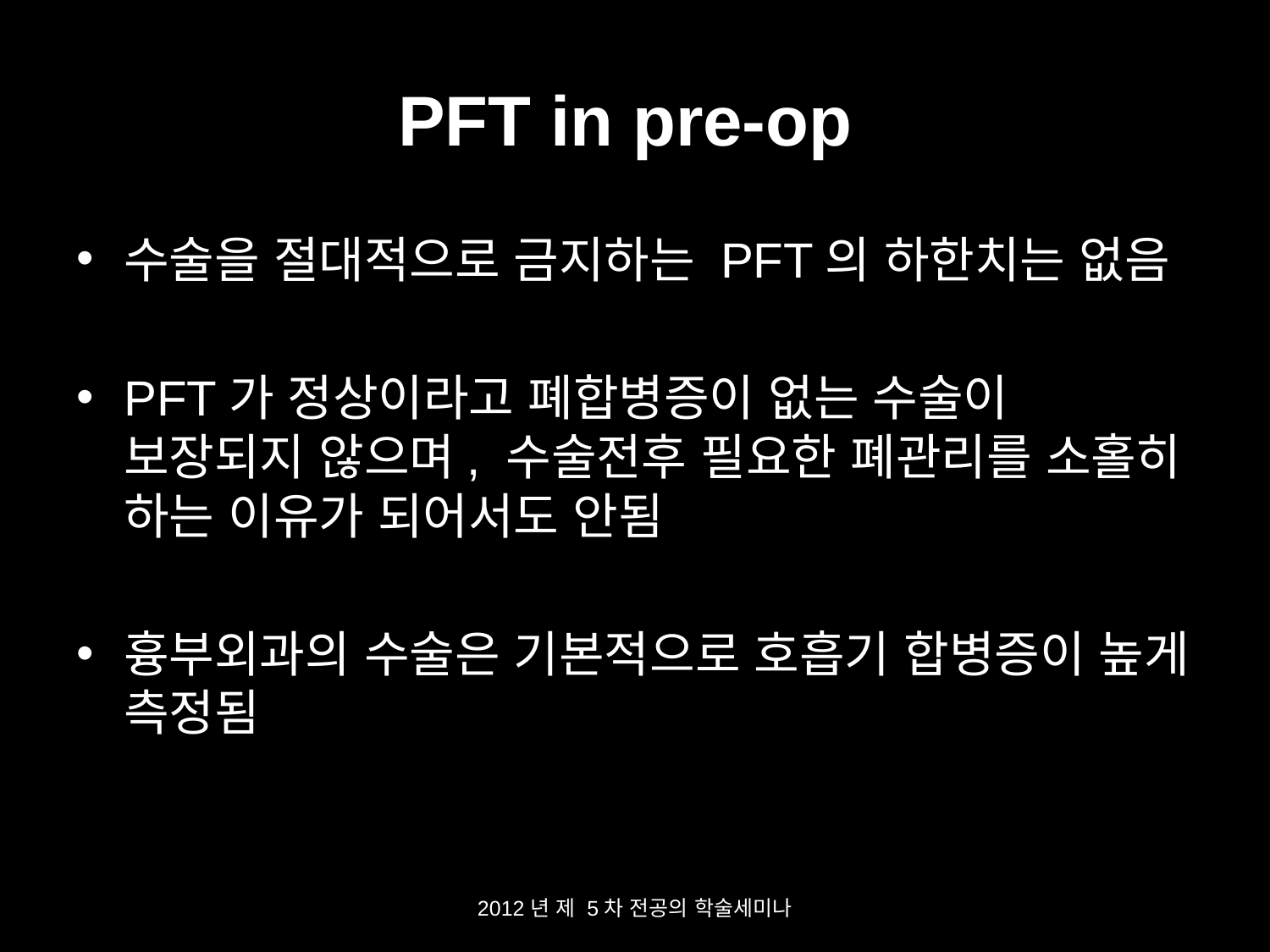

# PFT in pre-op
수술을 절대적으로 금지하는 PFT의 하한치는 없음

PFT가 정상이라고 폐합병증이 없는 수술이 보장되지 않으며, 수술전후 필요한 폐관리를 소홀히 하는 이유가 되어서도 안됨

흉부외과의 수술은 기본적으로 호흡기 합병증이 높게 측정됨
2012년 제 5차 전공의 학술세미나